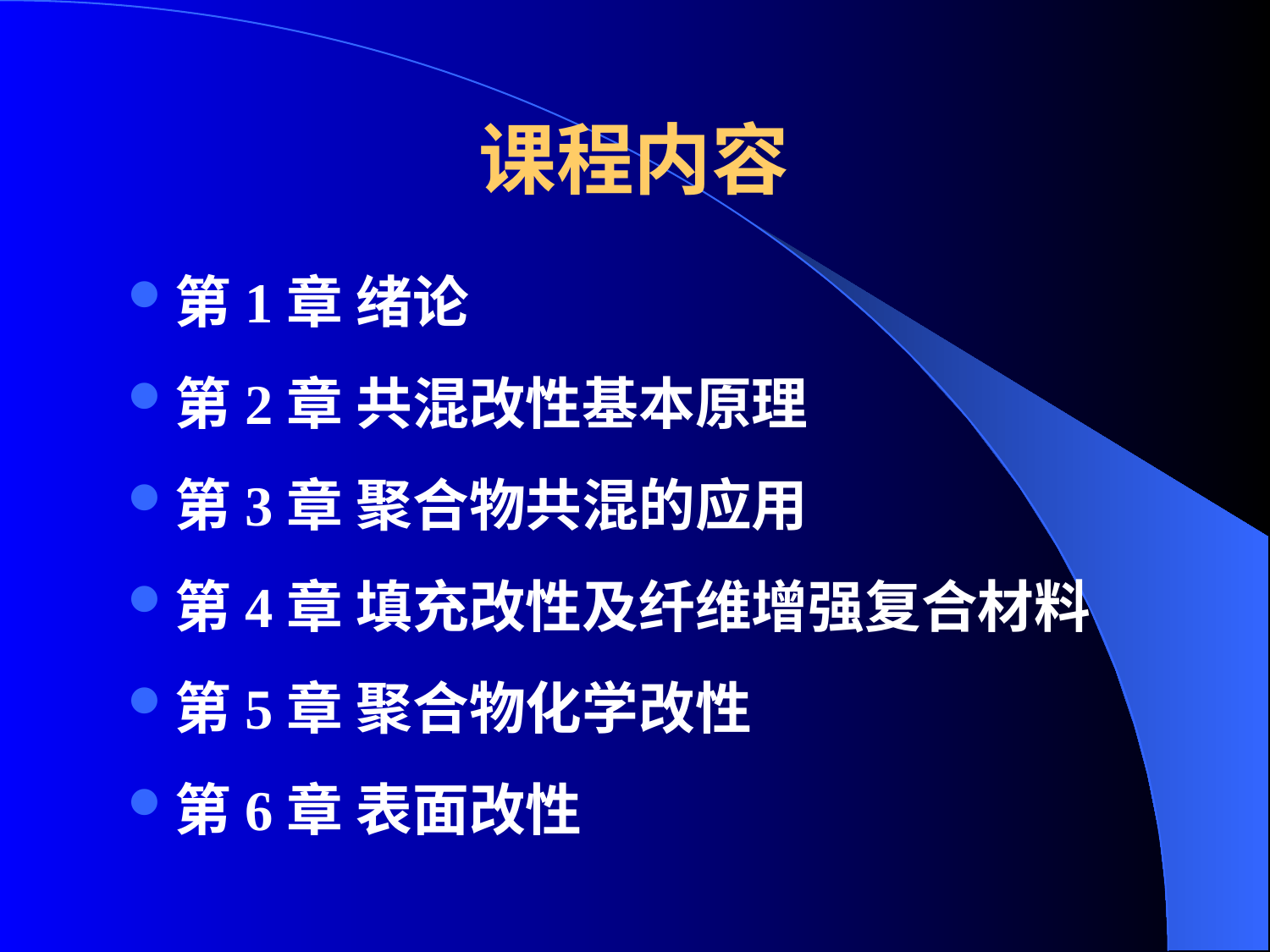

# 课程内容
第1章 绪论
第2章 共混改性基本原理
第3章 聚合物共混的应用
第4章 填充改性及纤维增强复合材料
第5章 聚合物化学改性
第6章 表面改性